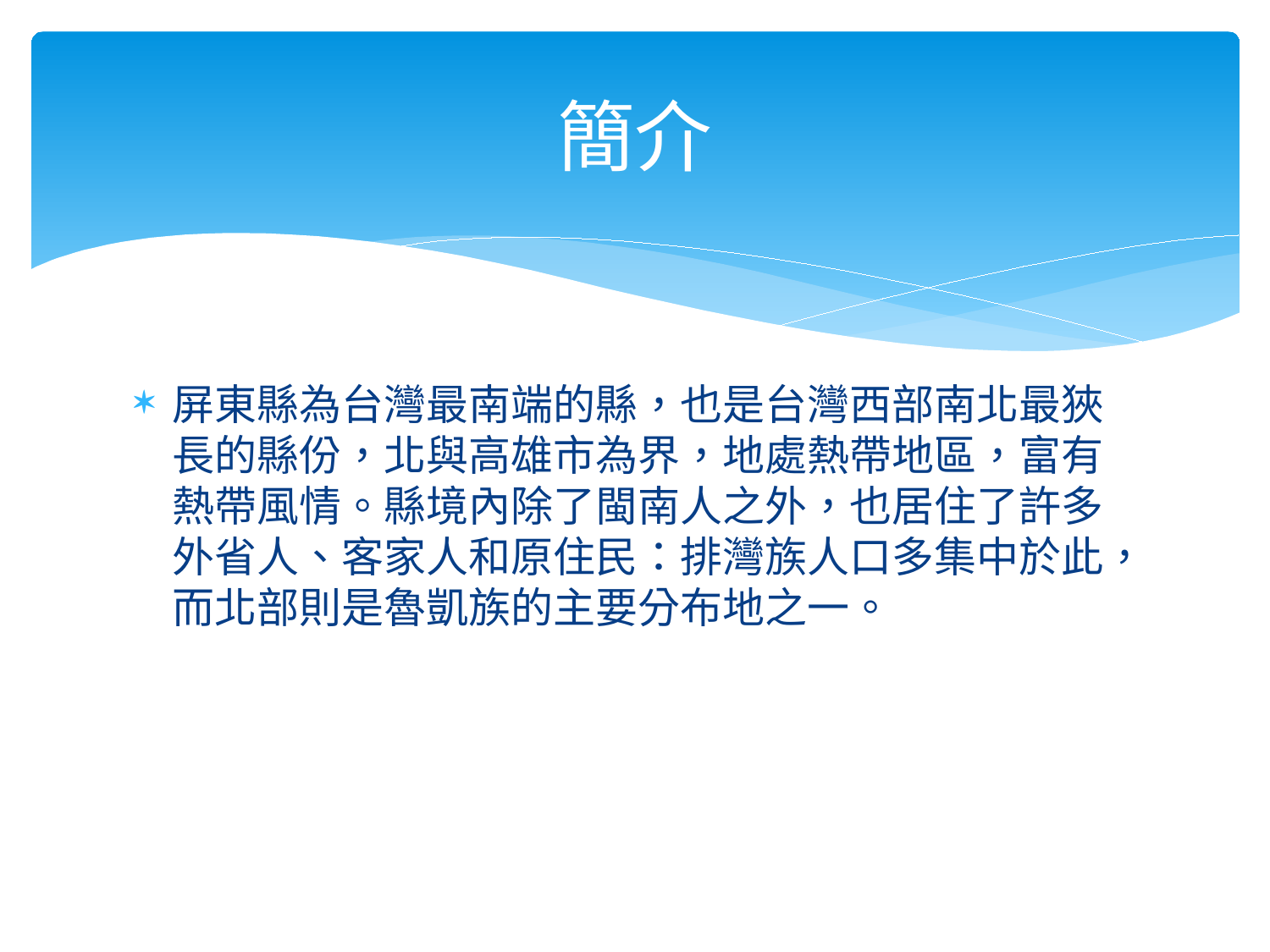

# 簡介
屏東縣為台灣最南端的縣，也是台灣西部南北最狹長的縣份，北與高雄市為界，地處熱帶地區，富有熱帶風情。縣境內除了閩南人之外，也居住了許多外省人、客家人和原住民：排灣族人口多集中於此，而北部則是魯凱族的主要分布地之一。